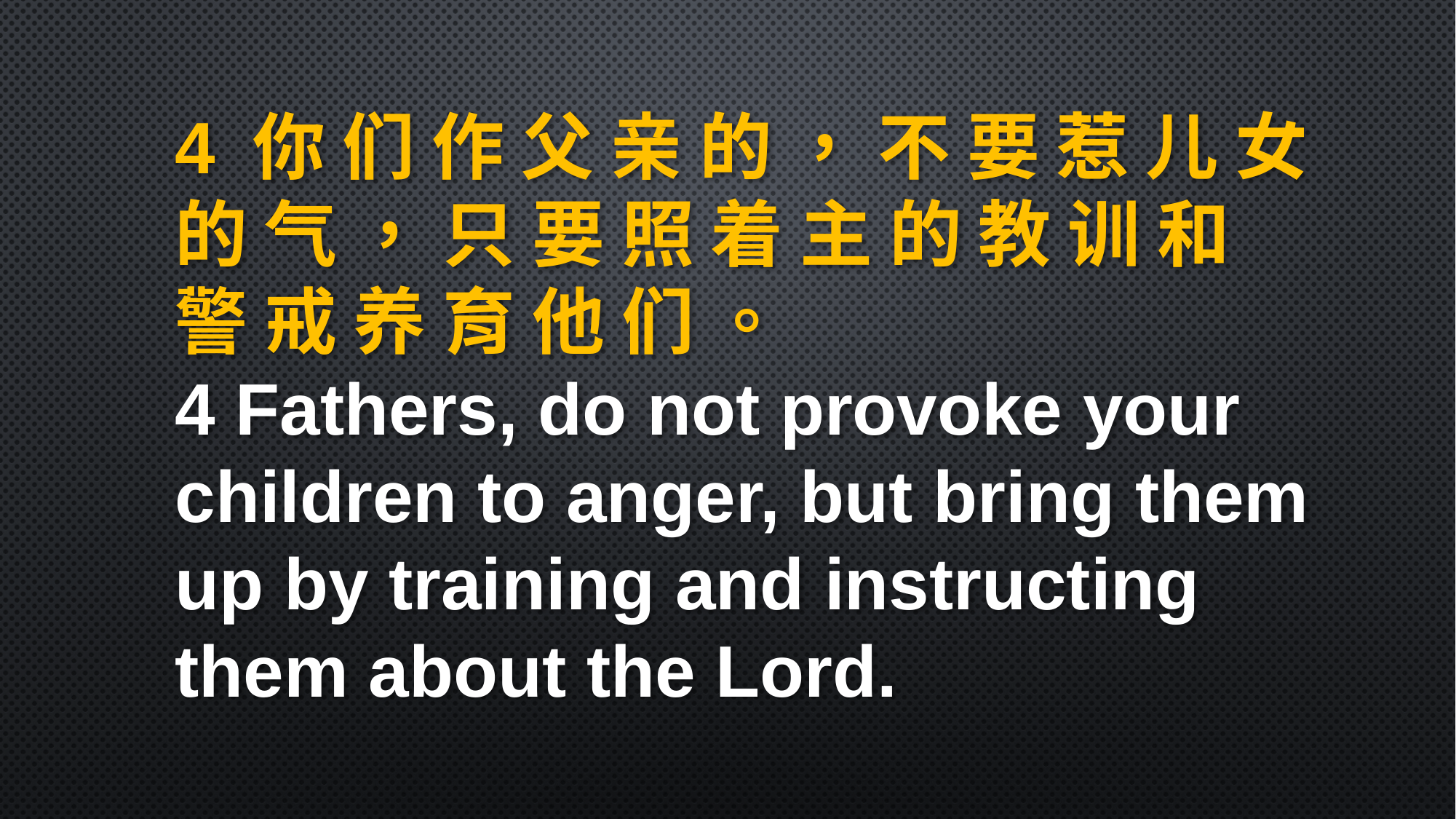

4 你 们 作 父 亲 的 ， 不 要 惹 儿 女 的 气 ， 只 要 照 着 主 的 教 训 和 警 戒 养 育 他 们 。
4 Fathers, do not provoke your children to anger, but bring them up by training and instructing them about the Lord.